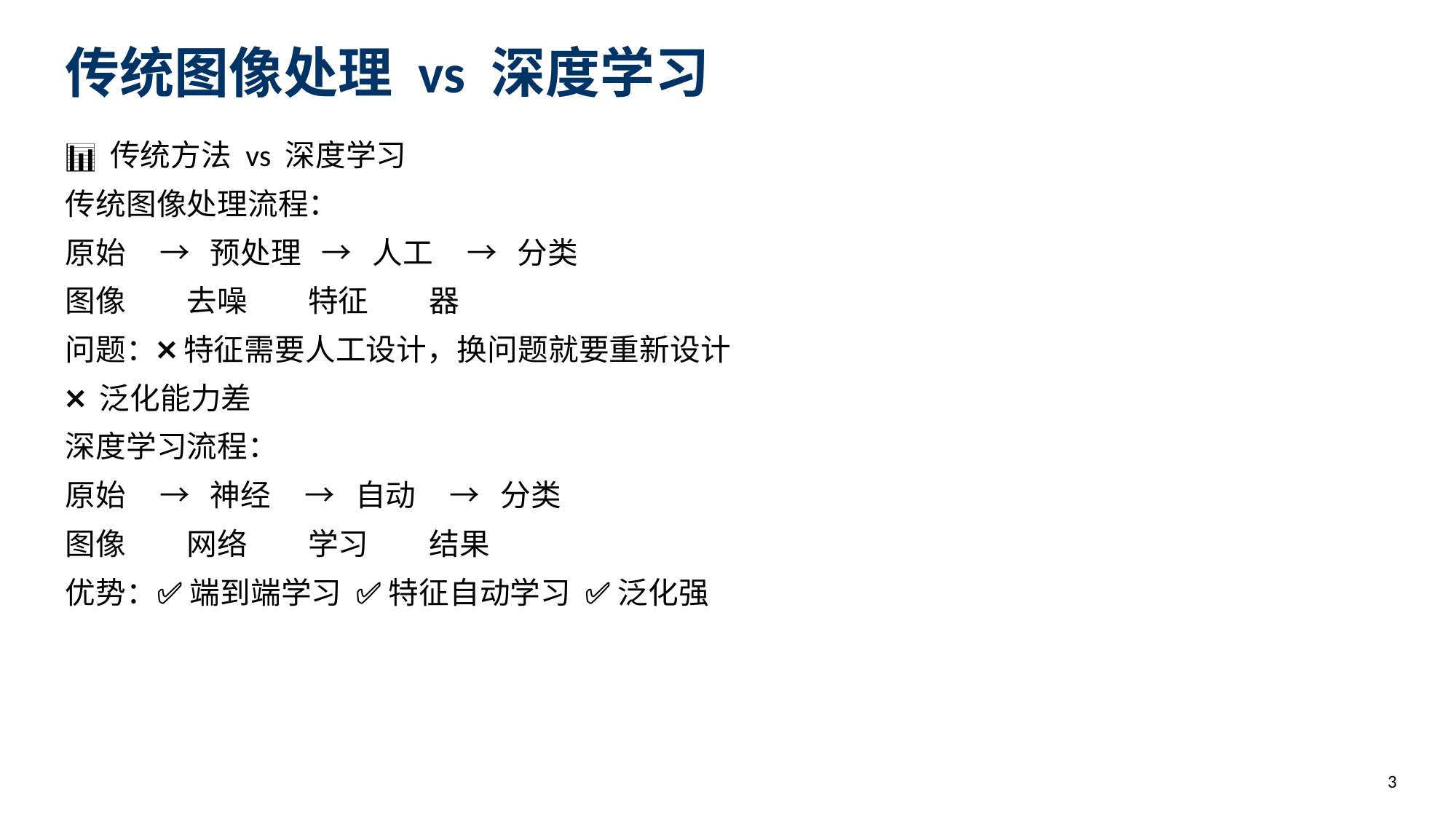

传统图像处理 vs 深度学习
📊 传统方法 vs 深度学习
传统图像处理流程：
原始     →   预处理   →   人工     →   分类
图像         去噪         特征         器
问题：❌ 特征需要人工设计，换问题就要重新设计
❌ 泛化能力差
深度学习流程：
原始     →   神经     →   自动     →   分类
图像         网络         学习         结果
优势：✅ 端到端学习  ✅ 特征自动学习  ✅ 泛化强
3